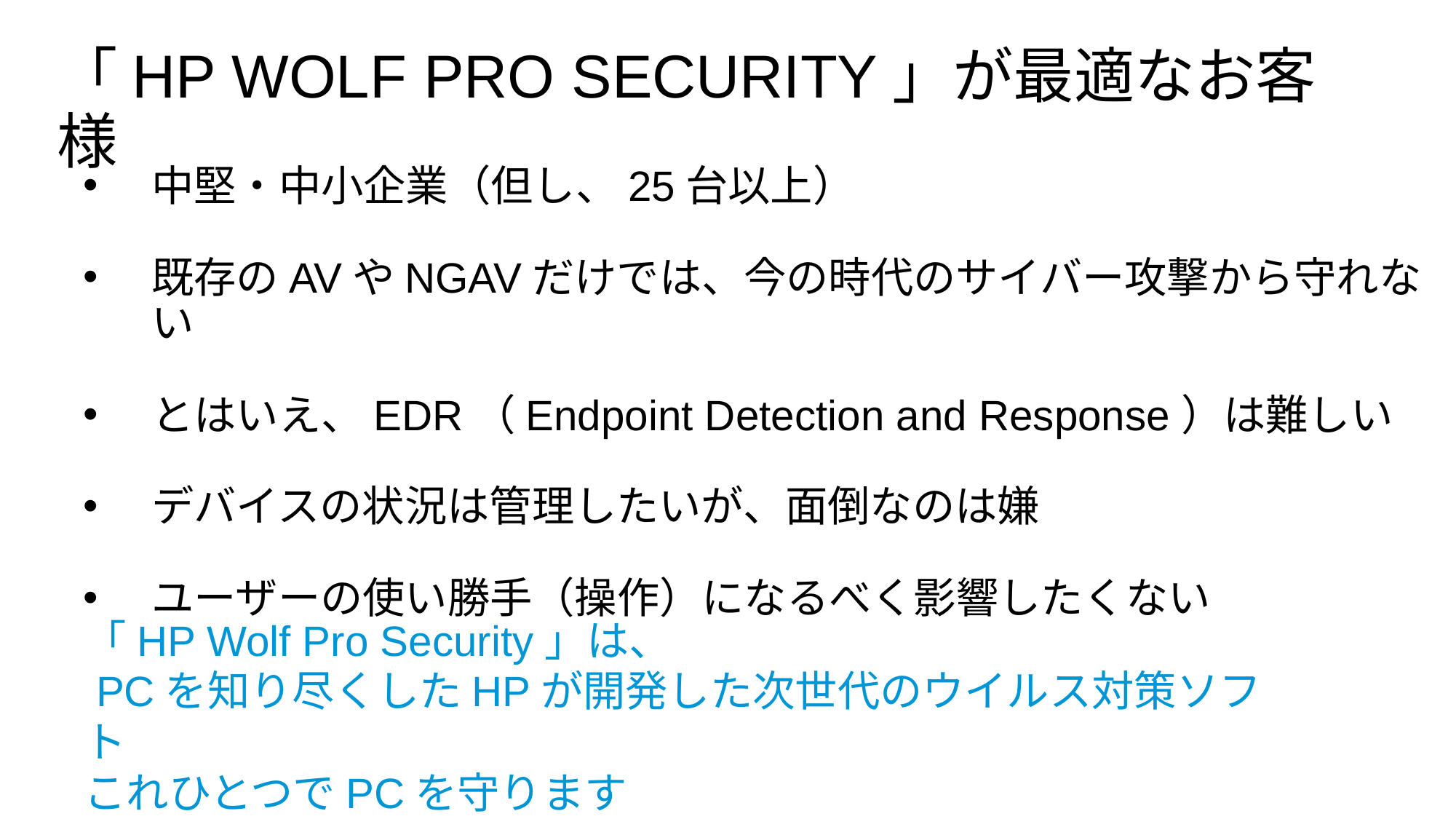

「HP WOLF PRO SECURITY」が最適なお客様
中堅・中小企業（但し、25台以上）

既存のAVやNGAVだけでは、今の時代のサイバー攻撃から守れない

とはいえ、EDR（Endpoint Detection and Response）は難しい

デバイスの状況は管理したいが、面倒なのは嫌

ユーザーの使い勝手（操作）になるべく影響したくない
「HP Wolf Pro Security」は、
 PCを知り尽くしたHPが開発した次世代のウイルス対策ソフト
これひとつでPCを守ります